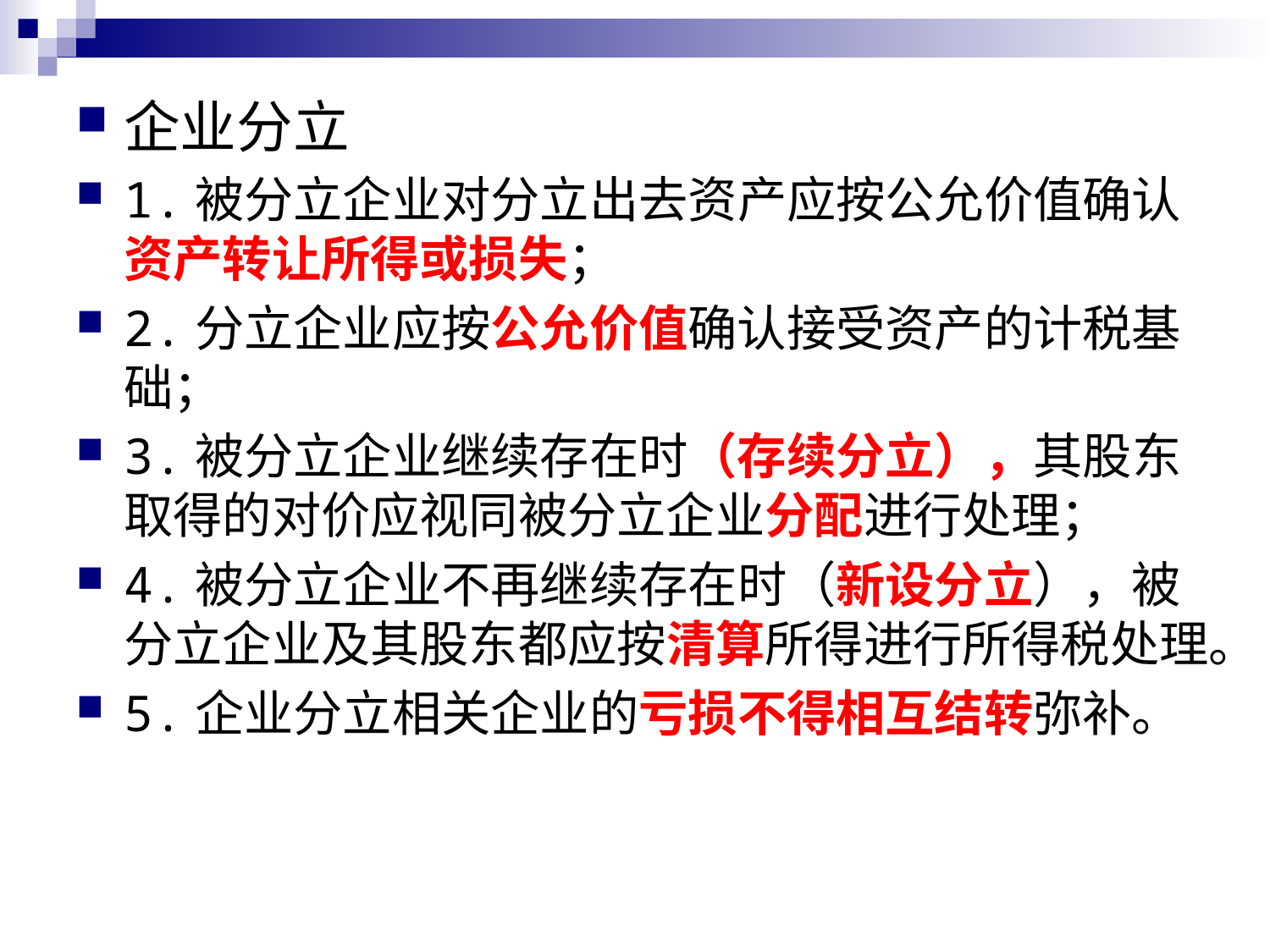

企业分立
1.被分立企业对分立出去资产应按公允价值确认资产转让所得或损失；
2.分立企业应按公允价值确认接受资产的计税基础；
3.被分立企业继续存在时（存续分立），其股东取得的对价应视同被分立企业分配进行处理；
4.被分立企业不再继续存在时（新设分立），被分立企业及其股东都应按清算所得进行所得税处理。
5.企业分立相关企业的亏损不得相互结转弥补。